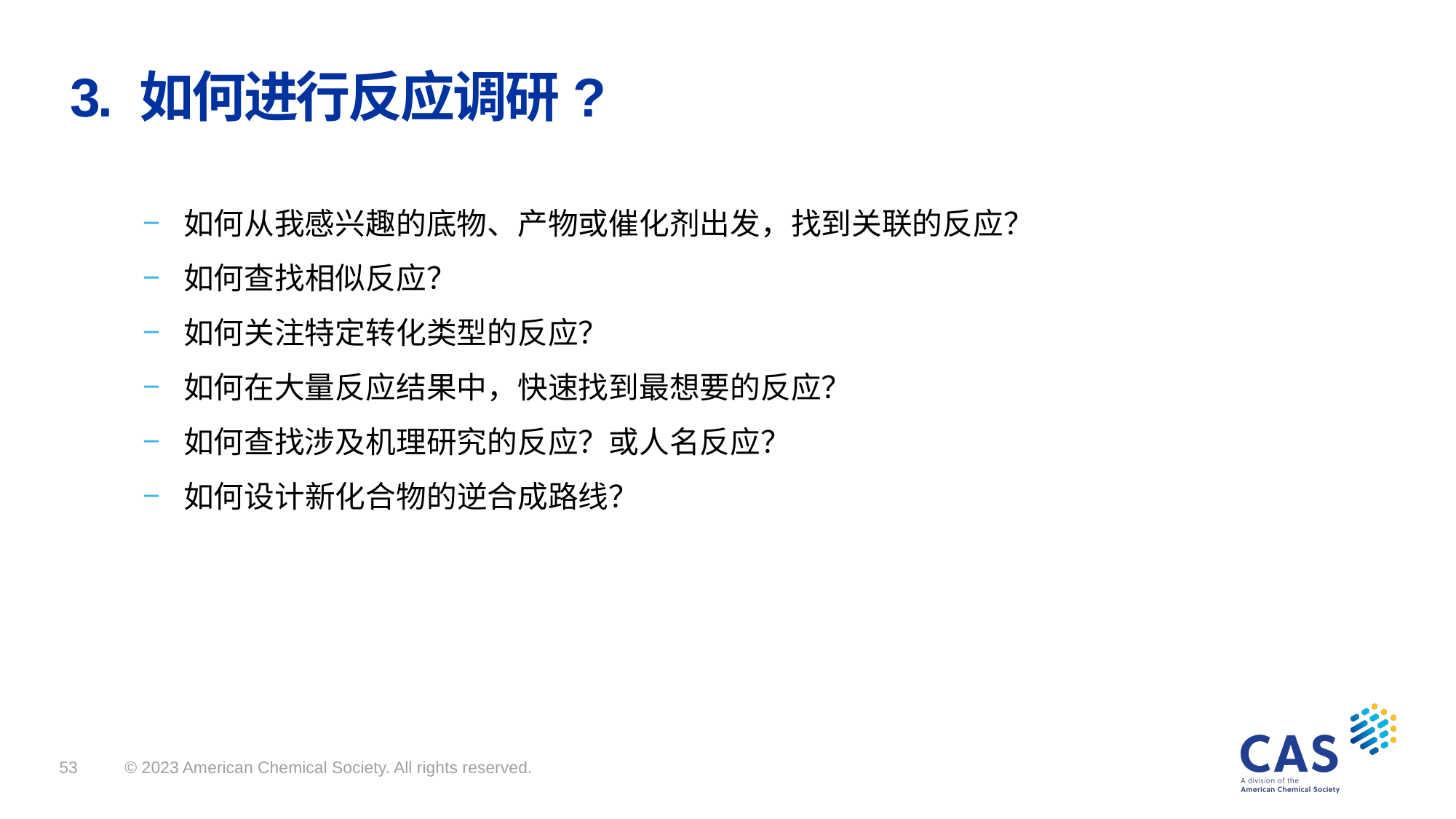

3. 如何进行反应调研?
如何从我感兴趣的底物、产物或催化剂出发，找到关联的反应？
如何查找相似反应？
如何关注特定转化类型的反应？
如何在大量反应结果中，快速找到最想要的反应？
如何查找涉及机理研究的反应？或人名反应？
如何设计新化合物的逆合成路线？

© 2023 American Chemical Society. All rights reserved.
53